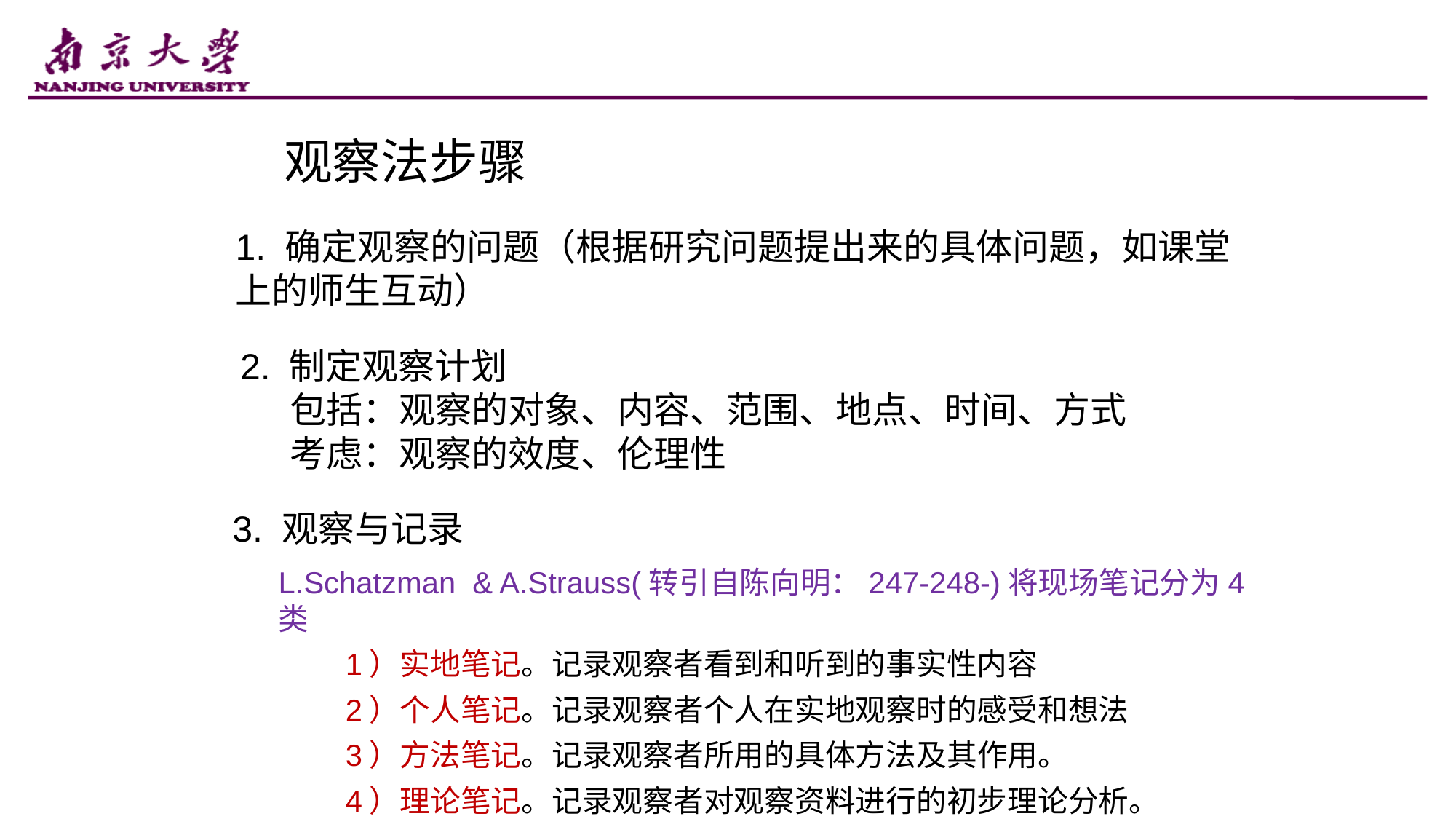

观察法步骤
1. 确定观察的问题（根据研究问题提出来的具体问题，如课堂上的师生互动）
2. 制定观察计划
     包括：观察的对象、内容、范围、地点、时间、方式
     考虑：观察的效度、伦理性
3. 观察与记录
L.Schatzman  & A.Strauss(转引自陈向明：247-248-)将现场笔记分为4类
        1）实地笔记。记录观察者看到和听到的事实性内容
        2）个人笔记。记录观察者个人在实地观察时的感受和想法
        3）方法笔记。记录观察者所用的具体方法及其作用。
        4）理论笔记。记录观察者对观察资料进行的初步理论分析。